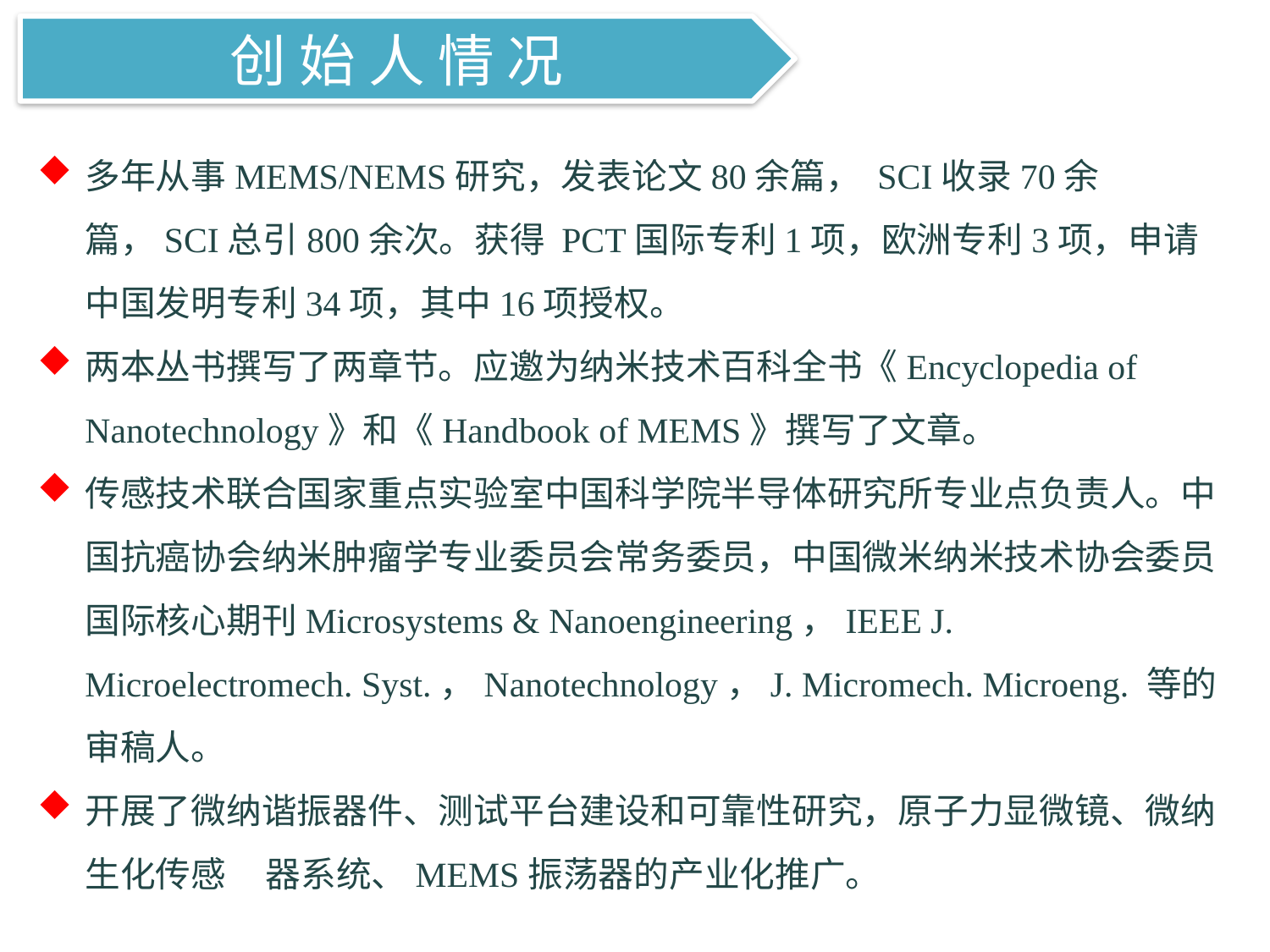

创 始 人 情 况
多年从事MEMS/NEMS研究，发表论文80余篇， SCI收录70余篇，SCI总引800余次。获得 PCT国际专利1项，欧洲专利3项，申请中国发明专利34项，其中16项授权。
两本丛书撰写了两章节。应邀为纳米技术百科全书《Encyclopedia of Nanotechnology》和《Handbook of MEMS》撰写了文章。
传感技术联合国家重点实验室中国科学院半导体研究所专业点负责人。中国抗癌协会纳米肿瘤学专业委员会常务委员，中国微米纳米技术协会委员国际核心期刊Microsystems & Nanoengineering，IEEE J. Microelectromech. Syst.，Nanotechnology，J. Micromech. Microeng. 等的审稿人。
开展了微纳谐振器件、测试平台建设和可靠性研究，原子力显微镜、微纳生化传感     器系统、MEMS振荡器的产业化推广。